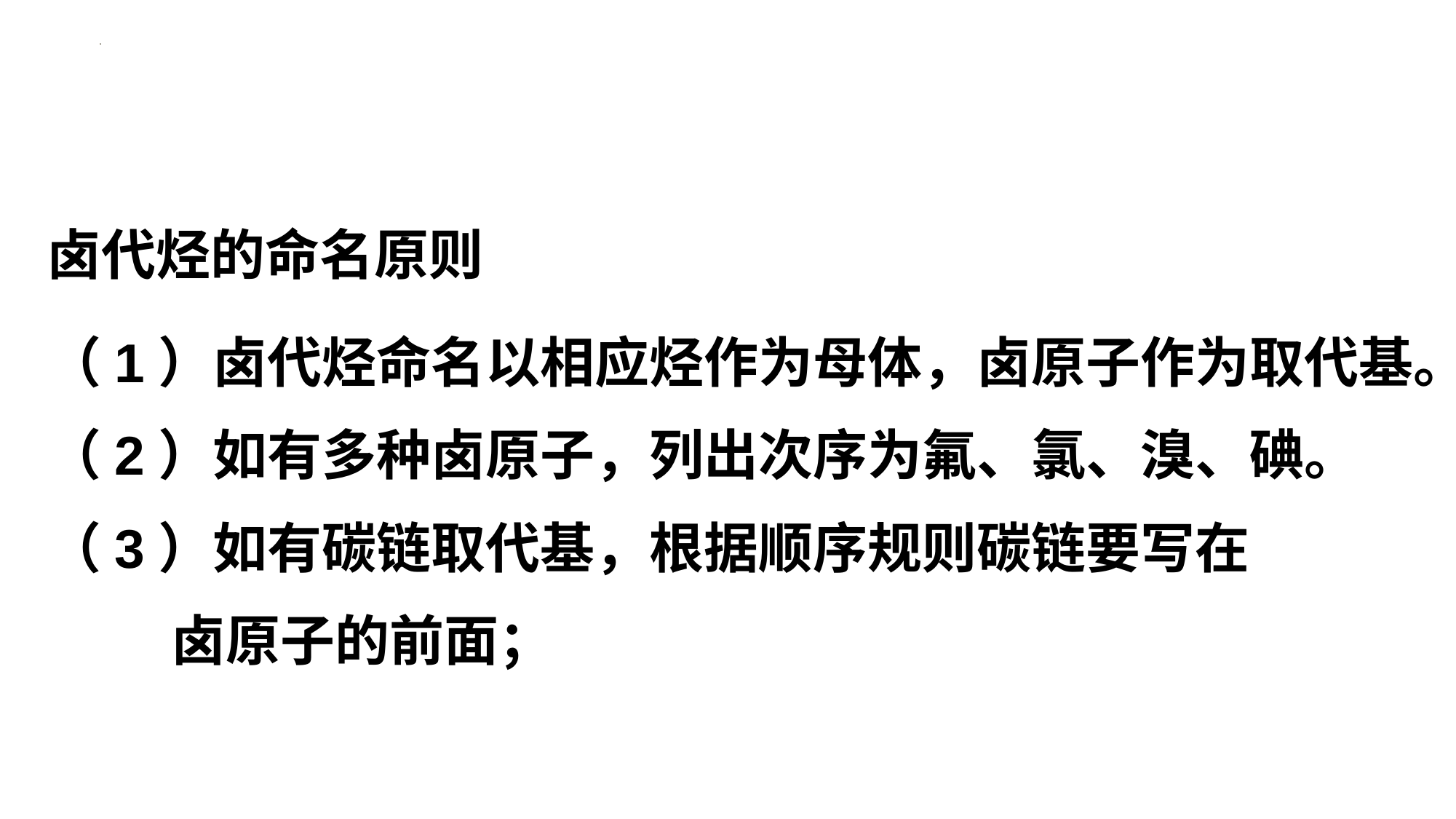

卤代烃的命名原则
（1）卤代烃命名以相应烃作为母体，卤原子作为取代基。
（2）如有多种卤原子，列出次序为氟、氯、溴、碘。
（3）如有碳链取代基，根据顺序规则碳链要写在
         卤原子的前面；